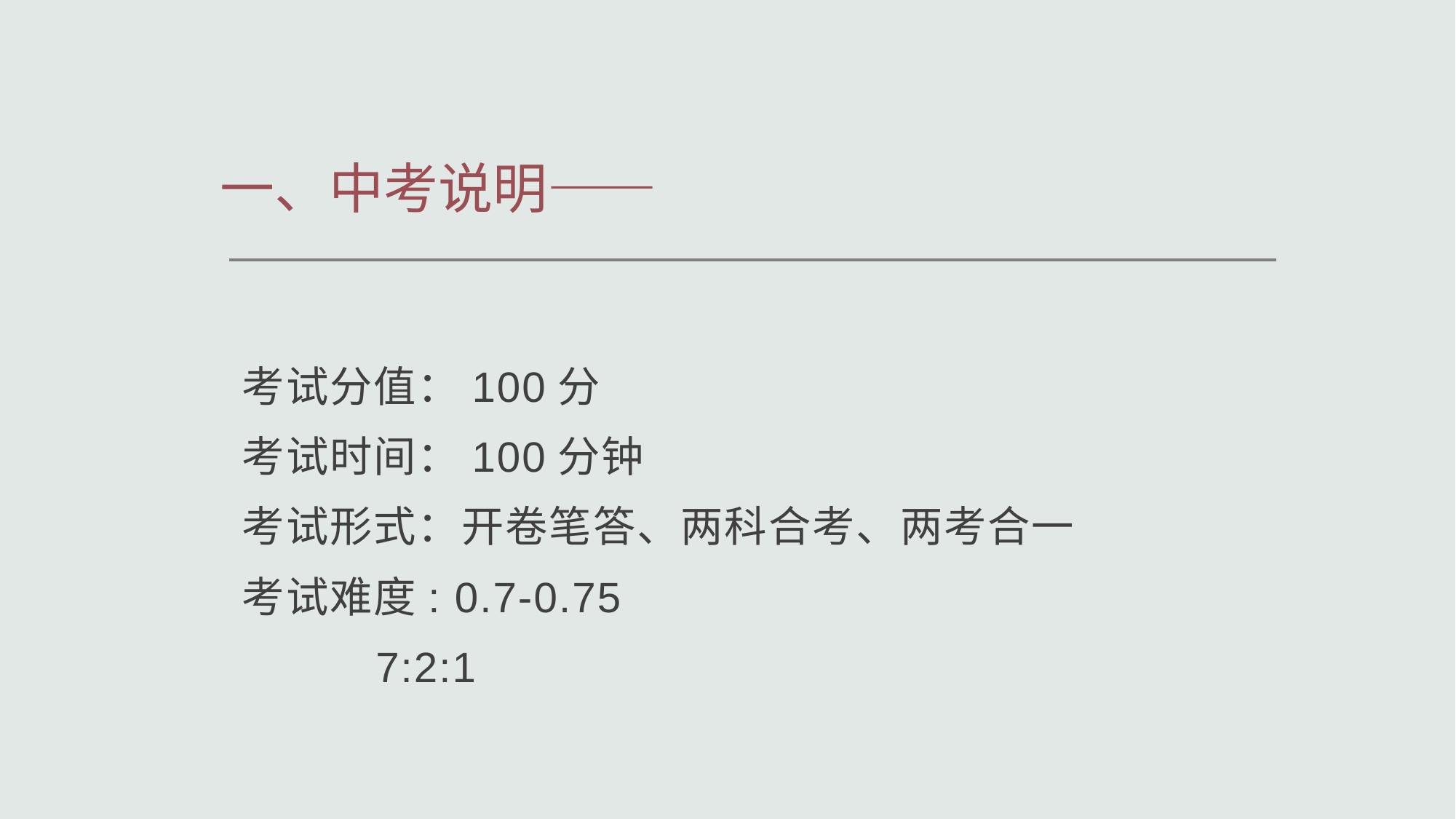

一、中考说明——

考试分值：100分
考试时间：100分钟
考试形式：开卷笔答、两科合考、两考合一
考试难度: 0.7-0.75
          7:2:1